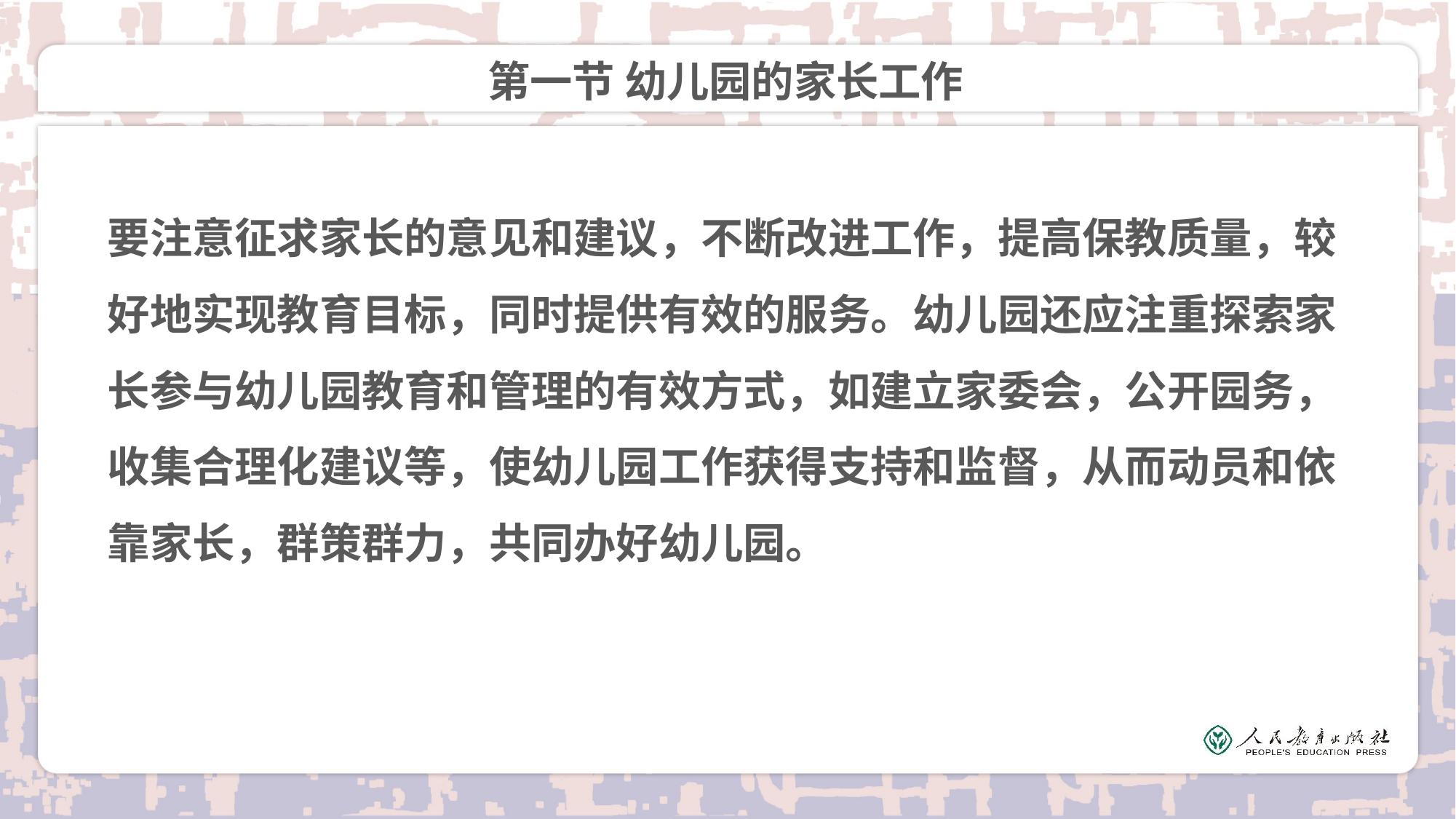

# 第一节 幼儿园的家长工作
要注意征求家长的意见和建议，不断改进工作，提高保教质量，较好地实现教育目标，同时提供有效的服务。幼儿园还应注重探索家长参与幼儿园教育和管理的有效方式，如建立家委会，公开园务，收集合理化建议等，使幼儿园工作获得支持和监督，从而动员和依靠家长，群策群力，共同办好幼儿园。